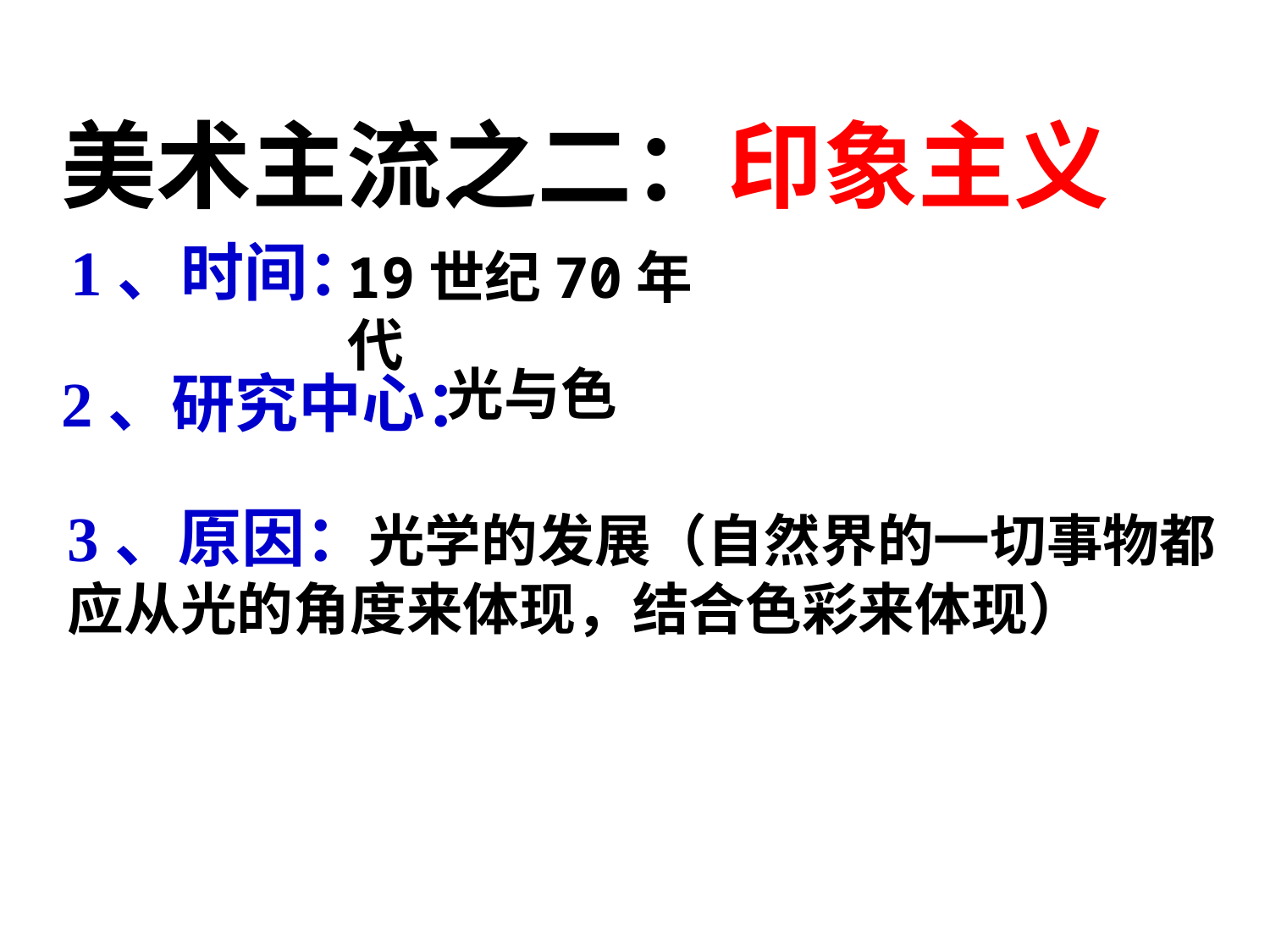

美术主流之二：印象主义
1、时间：
19世纪70年代
光与色
2、研究中心：
3、原因：光学的发展（自然界的一切事物都应从光的角度来体现，结合色彩来体现）